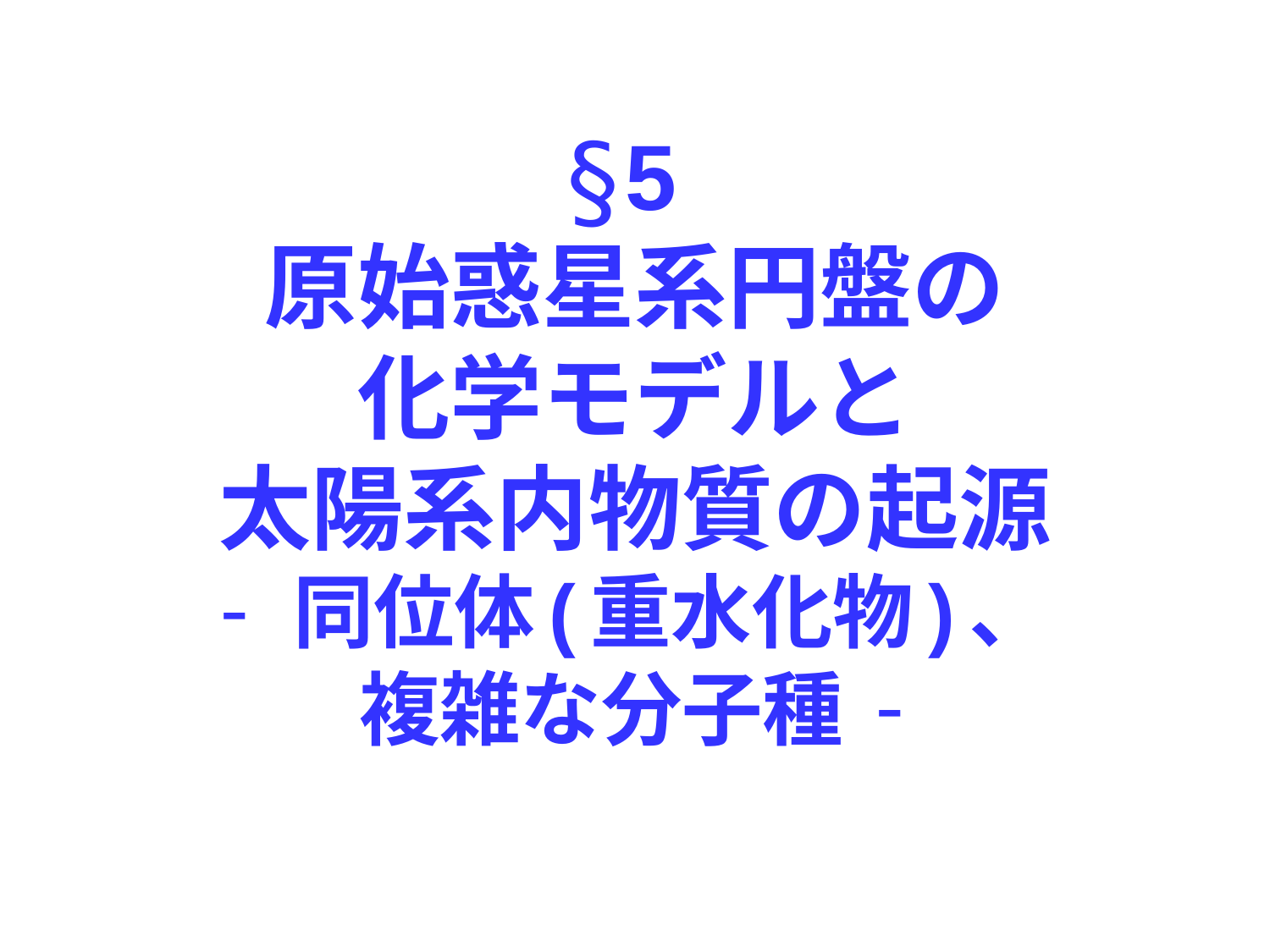

# §5 原始惑星系円盤の 化学モデルと 太陽系内物質の起源 - 同位体(重水化物)、 複雑な分子種 -